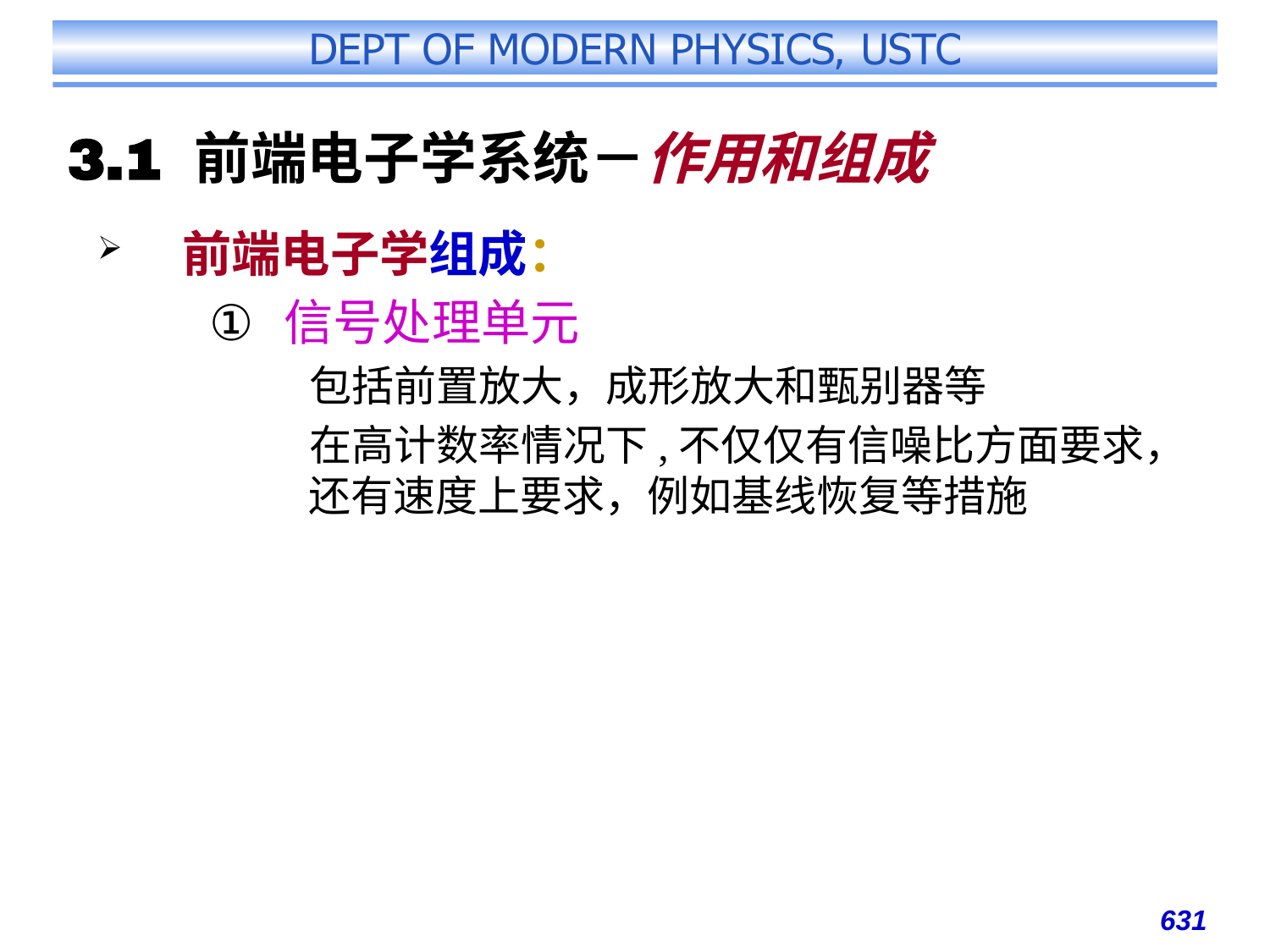

# 3.1 前端电子学系统－作用和组成
前端电子学组成：
信号处理单元
包括前置放大，成形放大和甄别器等
在高计数率情况下,不仅仅有信噪比方面要求，还有速度上要求，例如基线恢复等措施
631